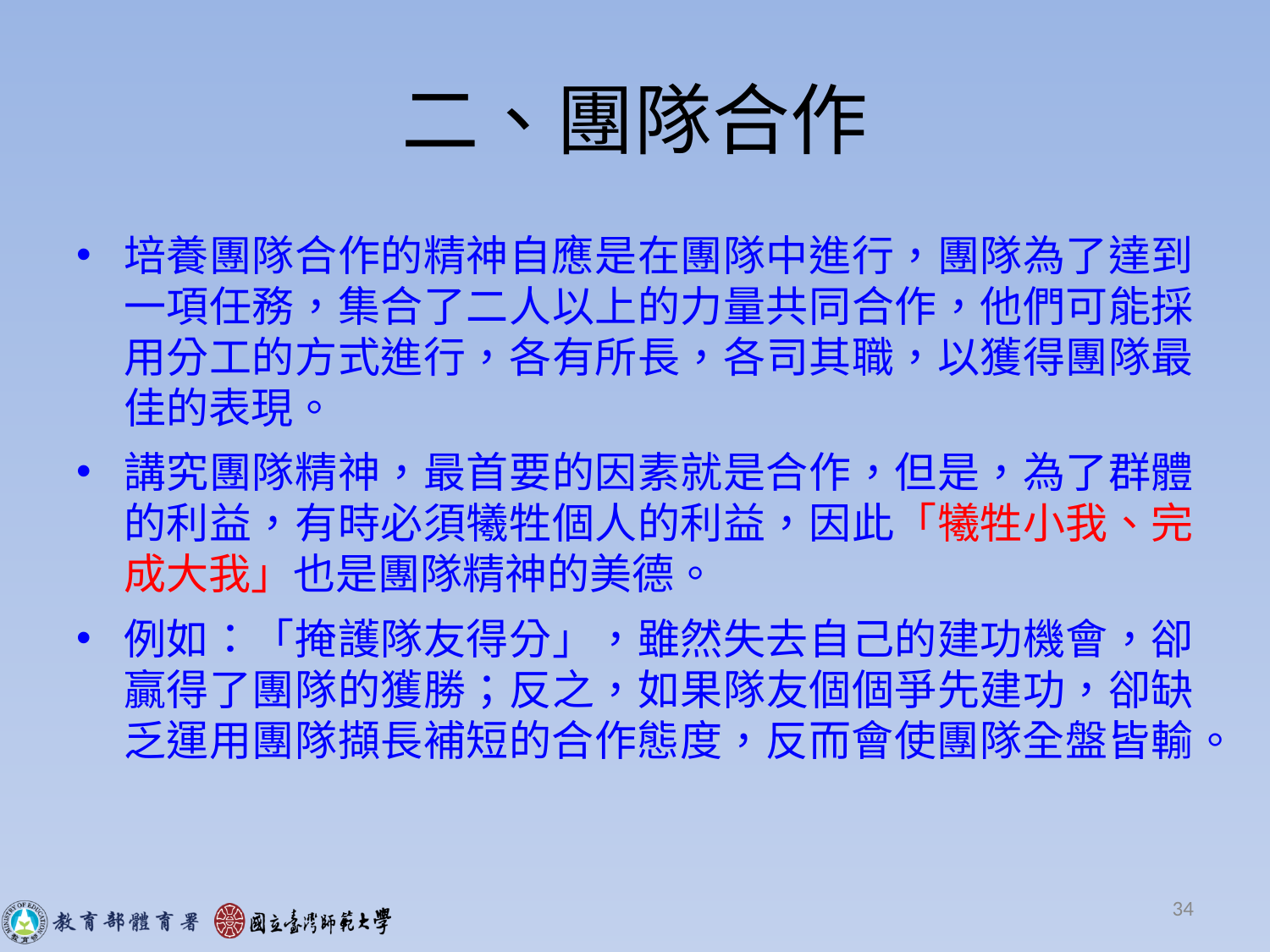

# 二、團隊合作
培養團隊合作的精神自應是在團隊中進行，團隊為了達到一項任務，集合了二人以上的力量共同合作，他們可能採用分工的方式進行，各有所長，各司其職，以獲得團隊最佳的表現。
講究團隊精神，最首要的因素就是合作，但是，為了群體的利益，有時必須犧牲個人的利益，因此「犧牲小我、完成大我」也是團隊精神的美德。
例如：「掩護隊友得分」，雖然失去自己的建功機會，卻贏得了團隊的獲勝；反之，如果隊友個個爭先建功，卻缺乏運用團隊擷長補短的合作態度，反而會使團隊全盤皆輸。

34